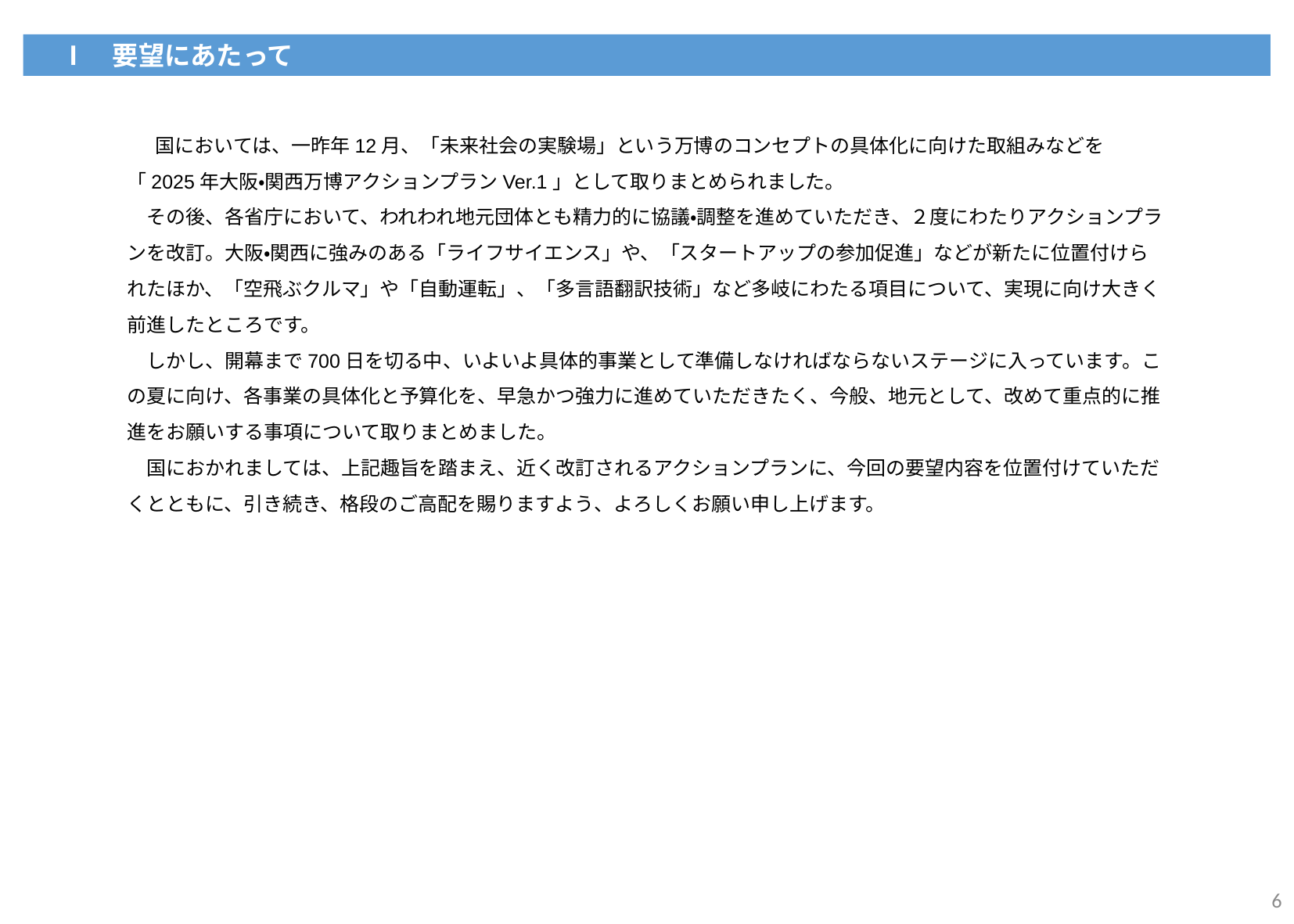

Ⅰ　要望にあたって
 　国においては、一昨年12月、「未来社会の実験場」という万博のコンセプトの具体化に向けた取組みなどを「2025年大阪・関西万博アクションプランVer.1」として取りまとめられました。
　その後、各省庁において、われわれ地元団体とも精力的に協議・調整を進めていただき、２度にわたりアクションプランを改訂。大阪・関西に強みのある「ライフサイエンス」や、「スタートアップの参加促進」などが新たに位置付けられたほか、「空飛ぶクルマ」や「自動運転」、「多言語翻訳技術」など多岐にわたる項目について、実現に向け大きく前進したところです。
　しかし、開幕まで700日を切る中、いよいよ具体的事業として準備しなければならないステージに入っています。この夏に向け、各事業の具体化と予算化を、早急かつ強力に進めていただきたく、今般、地元として、改めて重点的に推進をお願いする事項について取りまとめました。
　国におかれましては、上記趣旨を踏まえ、近く改訂されるアクションプランに、今回の要望内容を位置付けていただくとともに、引き続き、格段のご高配を賜りますよう、よろしくお願い申し上げます。
6